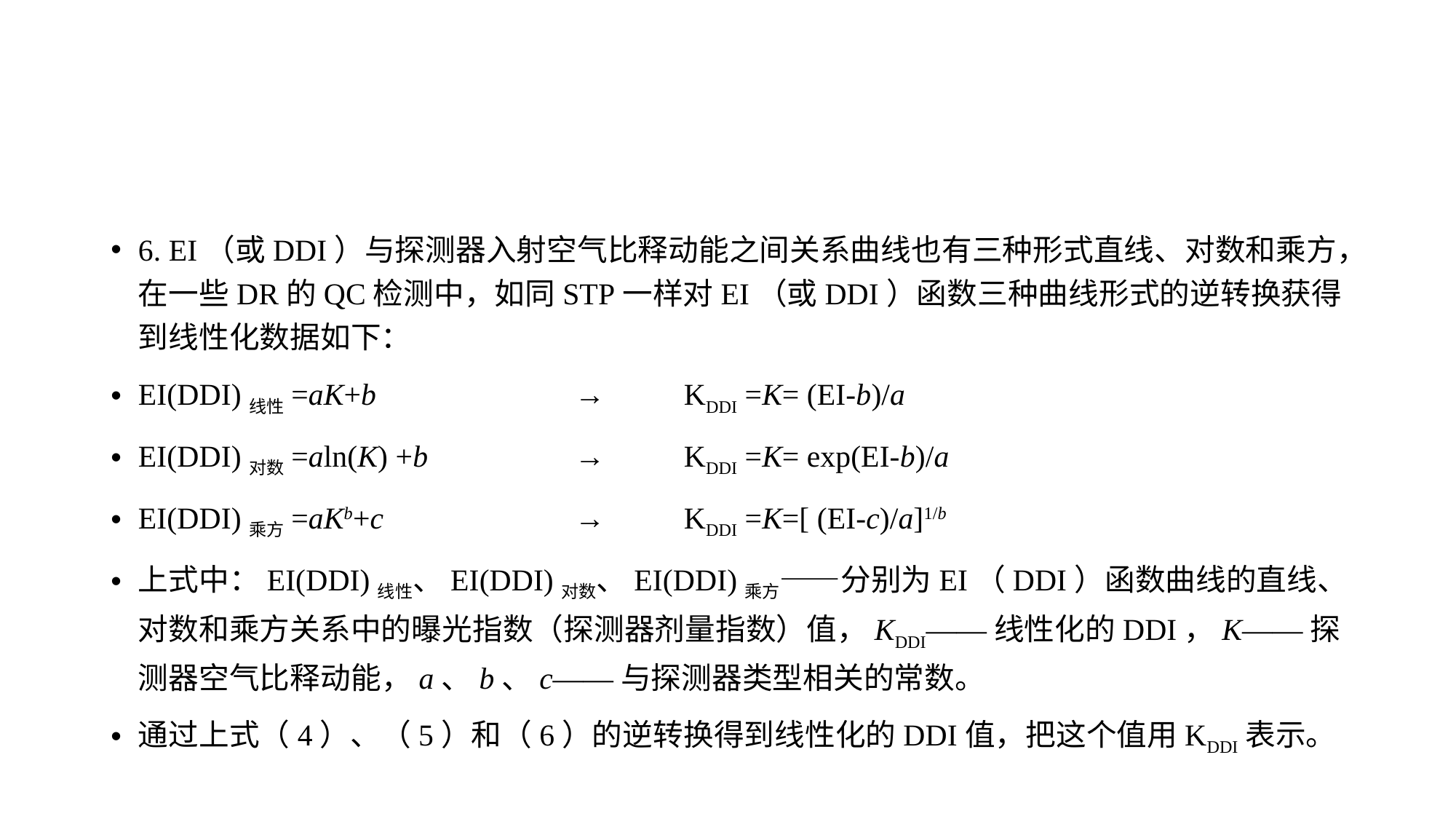

#
6. EI（或DDI）与探测器入射空气比释动能之间关系曲线也有三种形式直线、对数和乘方，在一些DR的QC检测中，如同STP一样对EI（或DDI）函数三种曲线形式的逆转换获得到线性化数据如下：
EI(DDI)线性=aK+b		→	KDDI =K= (EI-b)/a
EI(DDI)对数=aln(K) +b		→	KDDI =K= exp(EI-b)/a
EI(DDI)乘方=aKb+c		→	KDDI =K=[ (EI-c)/a]1/b
上式中：EI(DDI)线性、EI(DDI)对数、EI(DDI)乘方——分别为EI（DDI）函数曲线的直线、对数和乘方关系中的曝光指数（探测器剂量指数）值，KDDI——线性化的DDI，K——探测器空气比释动能，a、b、c——与探测器类型相关的常数。
通过上式（4）、（5）和（6）的逆转换得到线性化的DDI值，把这个值用KDDI表示。